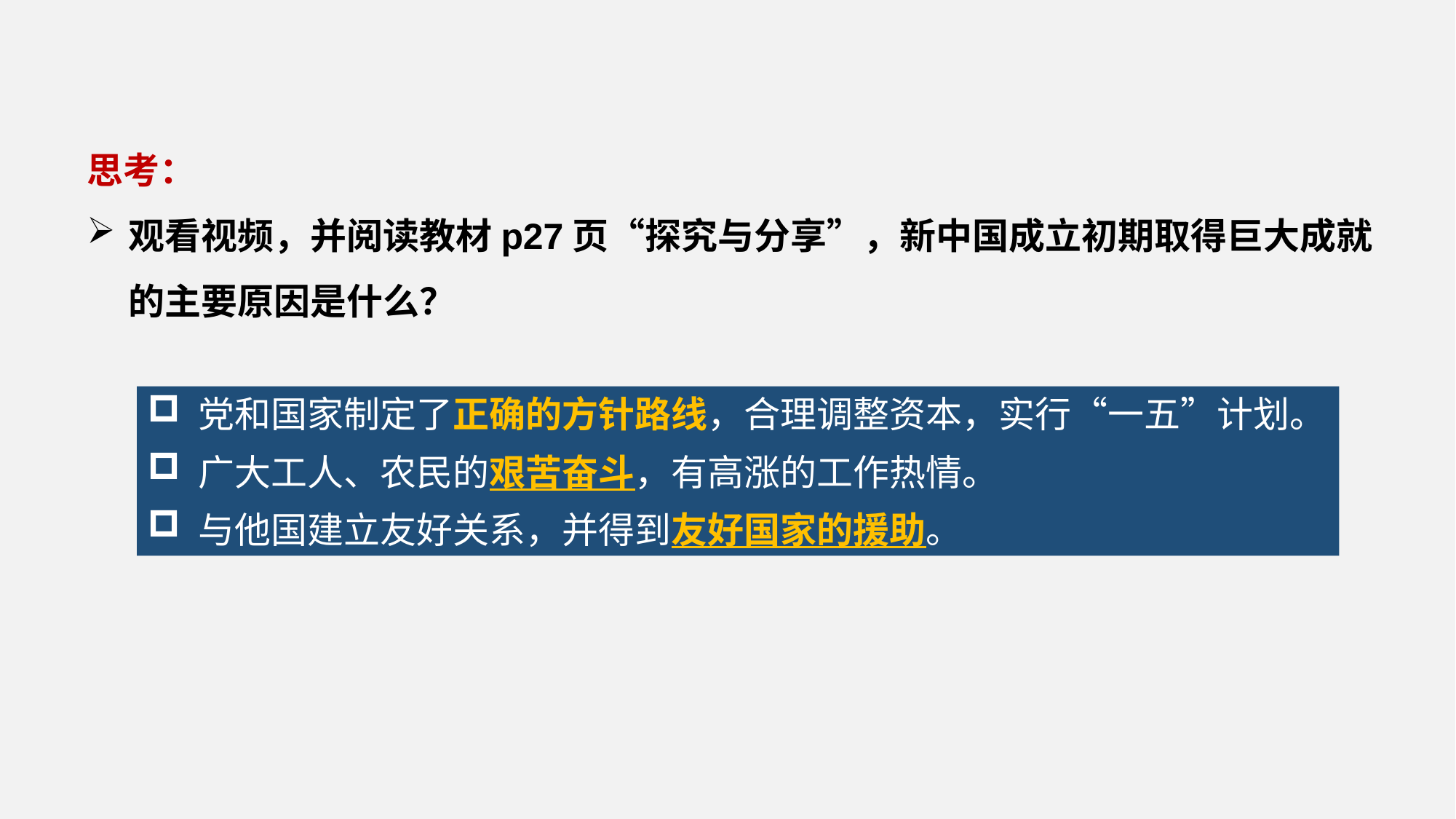

思考：
观看视频，并阅读教材p27页“探究与分享”，新中国成立初期取得巨大成就的主要原因是什么？
 党和国家制定了正确的方针路线，合理调整资本，实行“一五”计划。
 广大工人、农民的艰苦奋斗，有高涨的工作热情。
 与他国建立友好关系，并得到友好国家的援助。